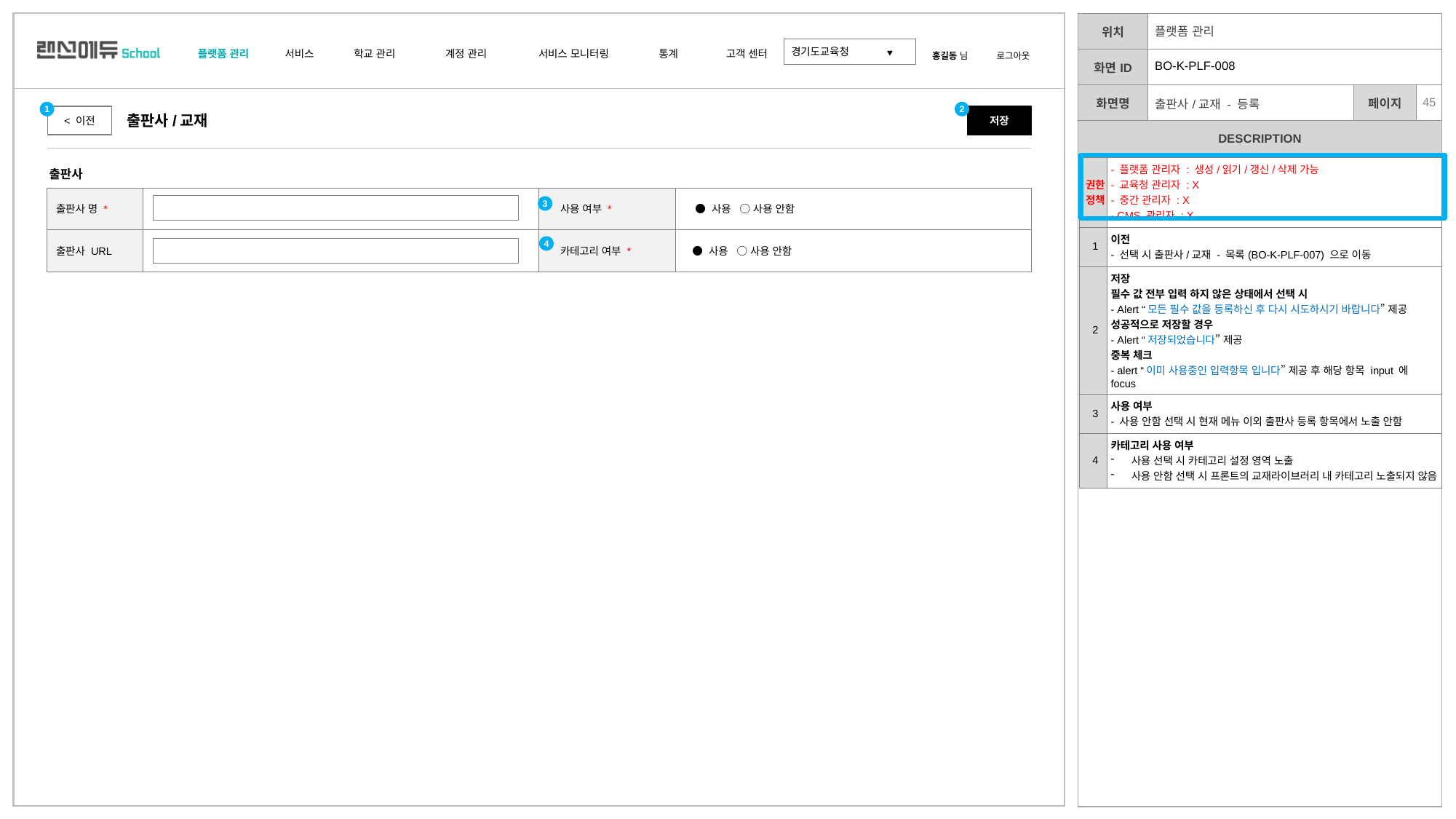

|  | 플랫폼 관리 |  |  |
| --- | --- | --- | --- |
|  | BO-K-PLF-008 |  |  |
|  | 출판사/교재 - 등록 |  |  |
1
2
< 이전
저장
출판사/교재

| 권한 정책 | - 플랫폼 관리자 : 생성/읽기/갱신/삭제 가능 - 교육청 관리자 : X - 중간 관리자 : X - CMS 관리자 : X |
| --- | --- |
| 1 | 이전 - 선택 시 출판사/교재 - 목록(BO-K-PLF-007) 으로 이동 |
| 2 | 저장 필수 값 전부 입력 하지 않은 상태에서 선택 시 - Alert “모든 필수 값을 등록하신 후 다시 시도하시기 바랍니다” 제공 성공적으로 저장할 경우 - Alert “저장되었습니다” 제공 중복 체크 - alert “이미 사용중인 입력항목 입니다” 제공 후 해당 항목 input 에 focus |
| 3 | 사용 여부 - 사용 안함 선택 시 현재 메뉴 이외 출판사 등록 항목에서 노출 안함 |
| 4 | 카테고리 사용 여부 사용 선택 시 카테고리 설정 영역 노출 사용 안함 선택 시 프론트의 교재라이브러리 내 카테고리 노출되지 않음 |
출판사
| 출판사 명 \* |  | 사용 여부 \* | ● 사용 ○ 사용 안함 |
| --- | --- | --- | --- |
| 출판사 URL |  | 카테고리 여부 \* | ● 사용 ○ 사용 안함 |

3
4